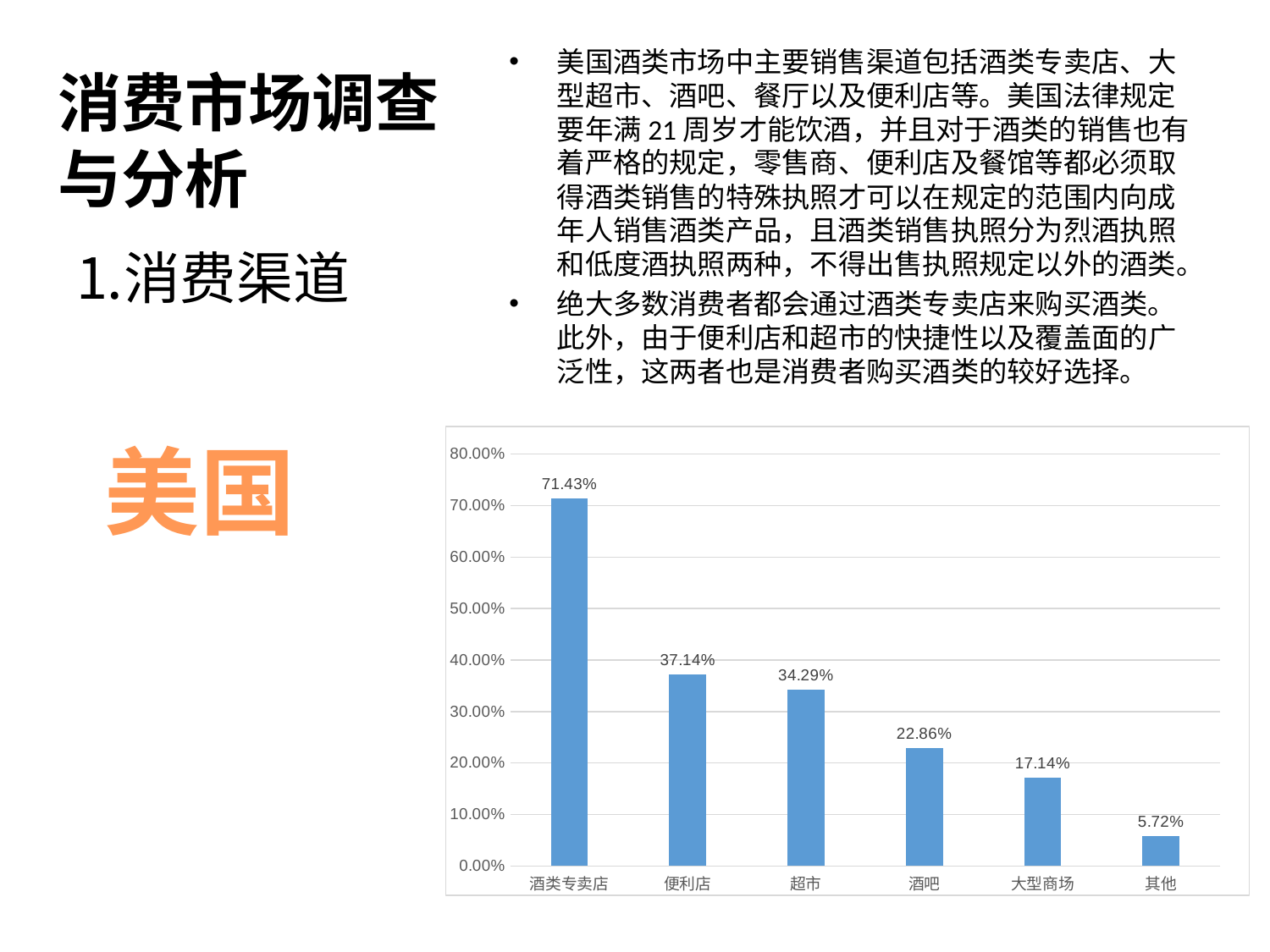

美国酒类市场中主要销售渠道包括酒类专卖店、大型超市、酒吧、餐厅以及便利店等。美国法律规定要年满21周岁才能饮酒，并且对于酒类的销售也有着严格的规定，零售商、便利店及餐馆等都必须取得酒类销售的特殊执照才可以在规定的范围内向成年人销售酒类产品，且酒类销售执照分为烈酒执照和低度酒执照两种，不得出售执照规定以外的酒类。
绝大多数消费者都会通过酒类专卖店来购买酒类。此外，由于便利店和超市的快捷性以及覆盖面的广泛性，这两者也是消费者购买酒类的较好选择。

# 消费市场调查与分析
消费渠道

美国

### Chart

| Category | 系列 1 |
|---|---|
| 酒类专卖店 | 0.7143 |
| 便利店 | 0.37140000000000006 |
| 超市 | 0.34290000000000004 |
| 酒吧 | 0.2286 |
| 大型商场 | 0.17140000000000002 |
| 其他 | 0.0572 |